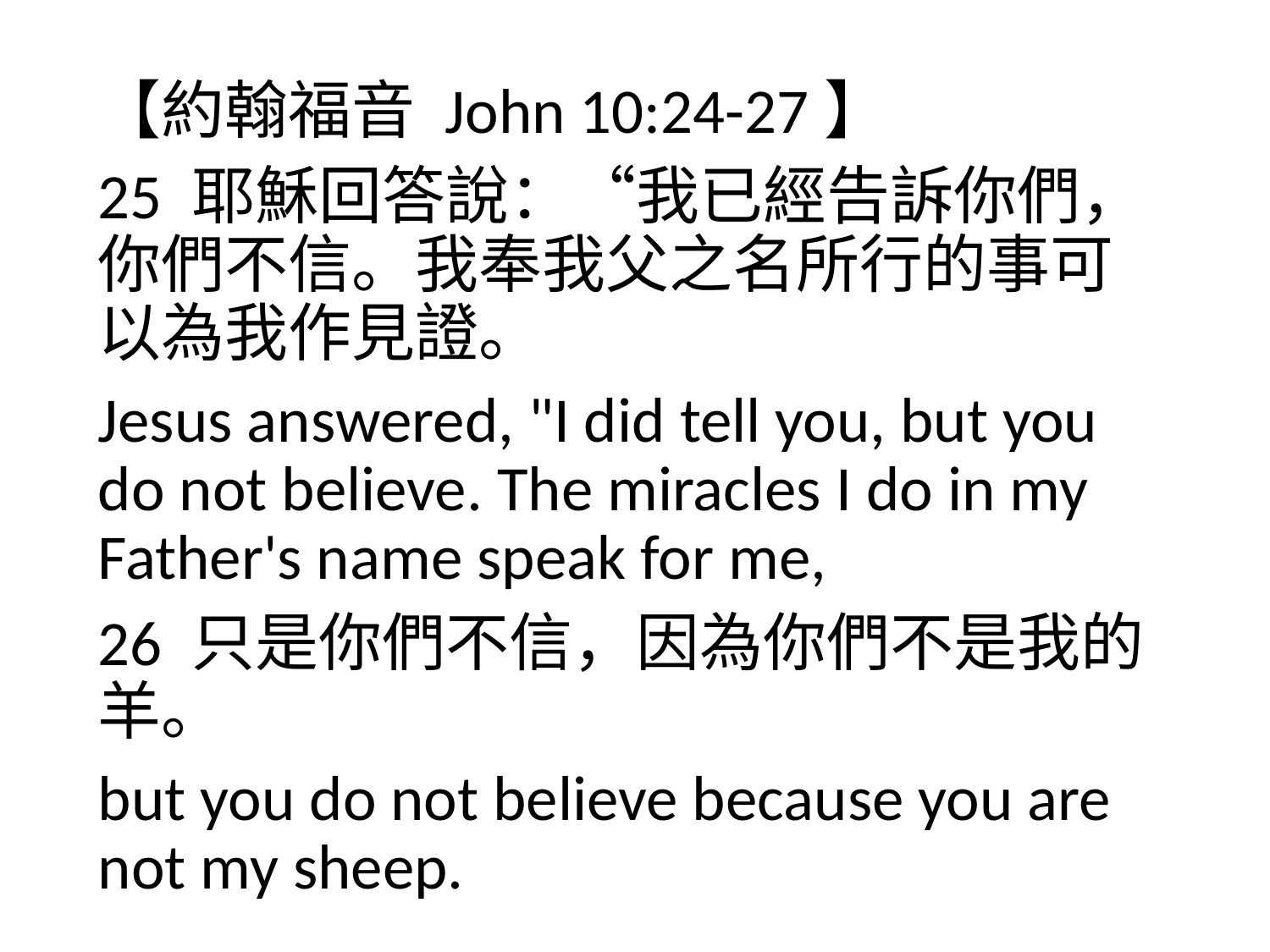

【約翰福音 John 10:24-27】
25 耶穌回答說：“我已經告訴你們，你們不信。我奉我父之名所行的事可以為我作見證。
Jesus answered, "I did tell you, but you do not believe. The miracles I do in my Father's name speak for me,
26 只是你們不信，因為你們不是我的羊。
but you do not believe because you are not my sheep.